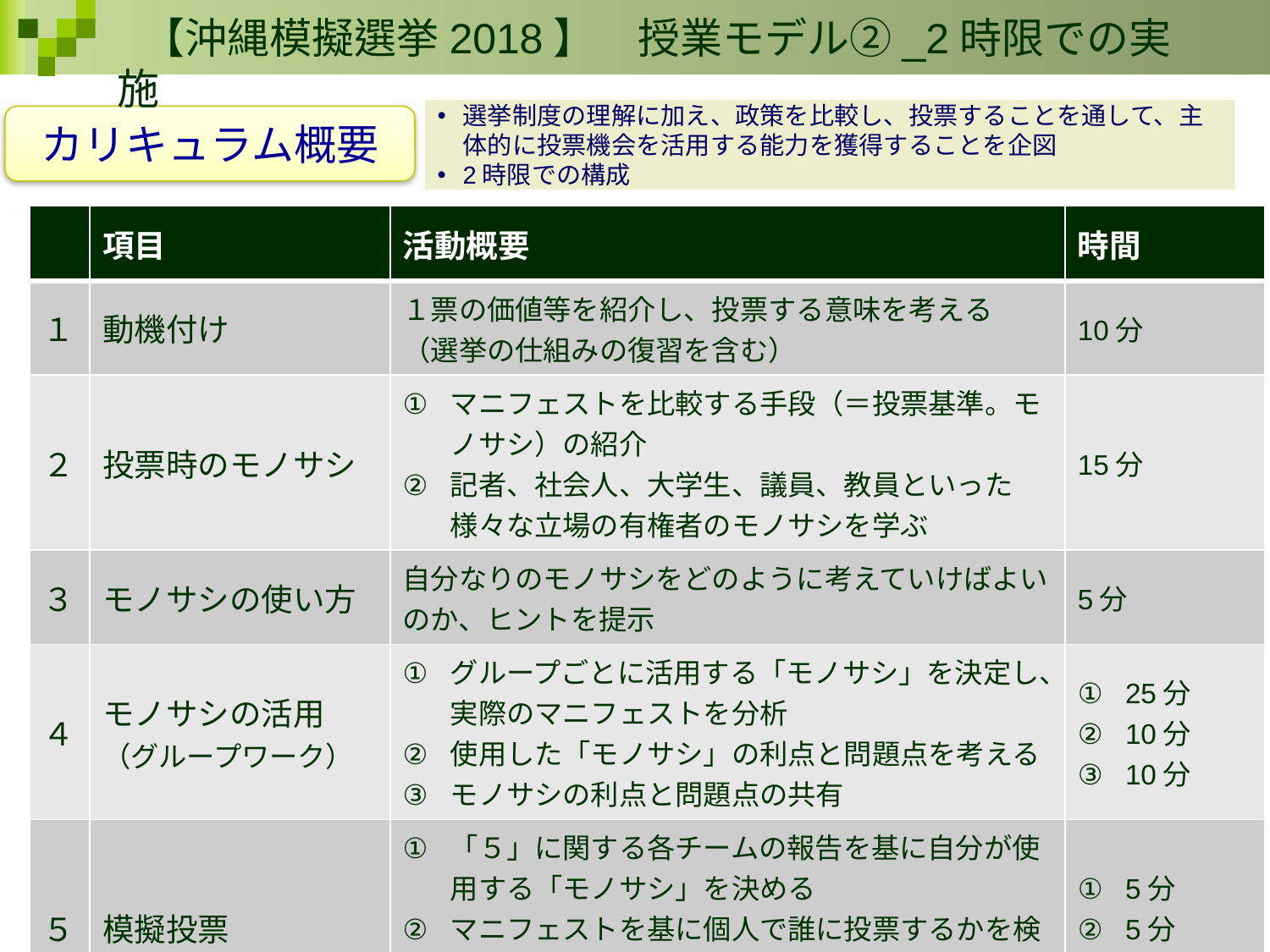

【沖縄模擬選挙2018】　授業モデル②_2時限での実施
選挙制度の理解に加え、政策を比較し、投票することを通して、主体的に投票機会を活用する能力を獲得することを企図
2時限での構成
カリキュラム概要
|  | 項目 | 活動概要 | 時間 |
| --- | --- | --- | --- |
| １ | 動機付け | １票の価値等を紹介し、投票する意味を考える （選挙の仕組みの復習を含む） | 10分 |
| ２ | 投票時のモノサシ | マニフェストを比較する手段（＝投票基準。モノサシ）の紹介 記者、社会人、大学生、議員、教員といった様々な立場の有権者のモノサシを学ぶ | 15分 |
| ３ | モノサシの使い方 | 自分なりのモノサシをどのように考えていけばよいのか、ヒントを提示 | 5分 |
| ４ | モノサシの活用 （グループワーク） | グループごとに活用する「モノサシ」を決定し、実際のマニフェストを分析 使用した「モノサシ」の利点と問題点を考える モノサシの利点と問題点の共有 | 25分 10分 10分 |
| ５ | 模擬投票 | 「５」に関する各チームの報告を基に自分が使用する「モノサシ」を決める マニフェストを基に個人で誰に投票するかを検討する 投票を行う | 5分 5分 5分 |
2